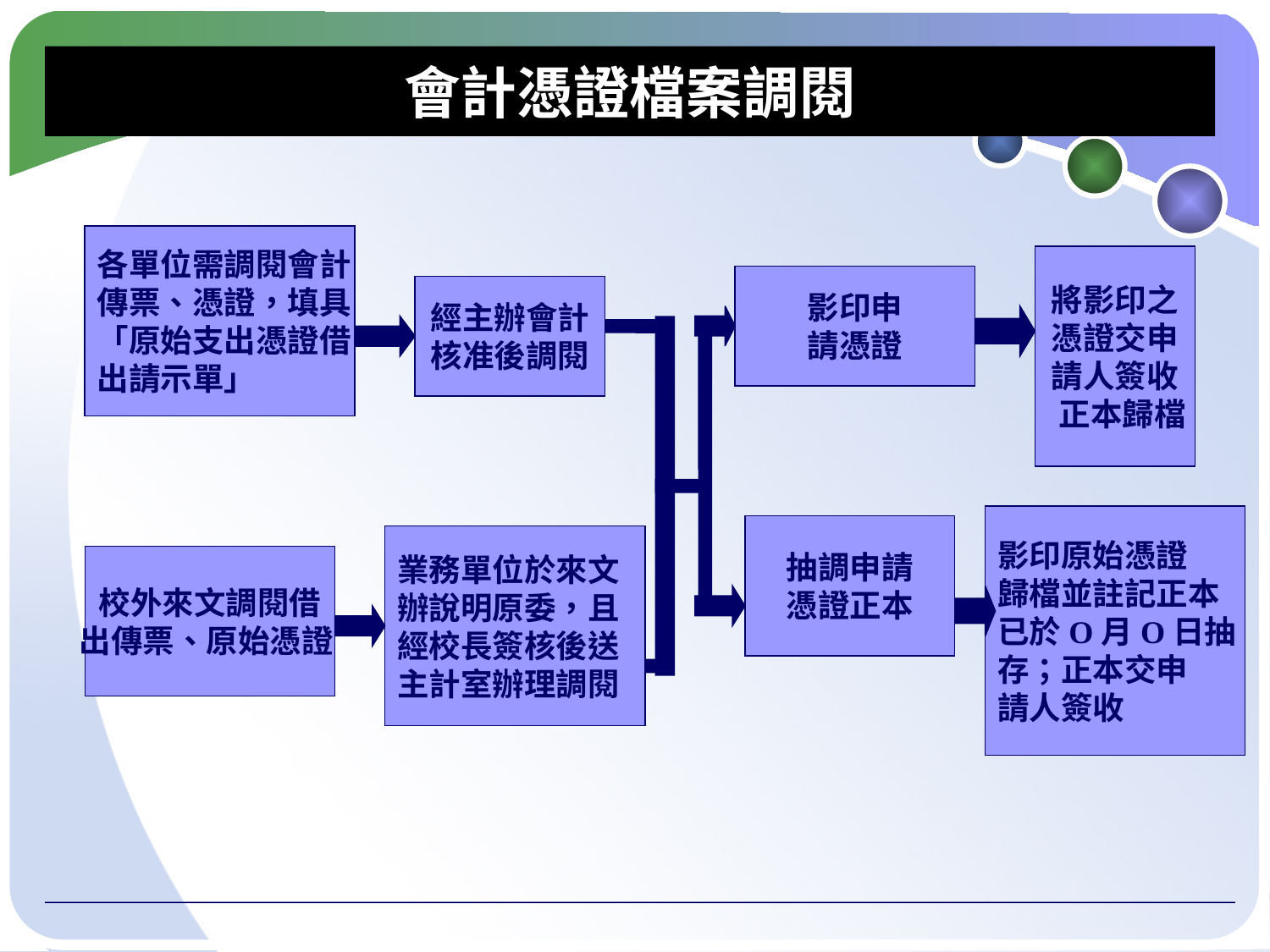

# 會計憑證檔案調閱
各單位需調閱會計
傳票、憑證，填具
「原始支出憑證借
出請示單」
將影印之
憑證交申
請人簽收
 正本歸檔
影印申
請憑證
經主辦會計
核准後調閱

影印原始憑證
歸檔並註記正本
已於O月O日抽
存；正本交申
請人簽收
抽調申請
憑證正本
業務單位於來文
辦說明原委，且
經校長簽核後送
主計室辦理調閱
校外來文調閱借
出傳票、原始憑證